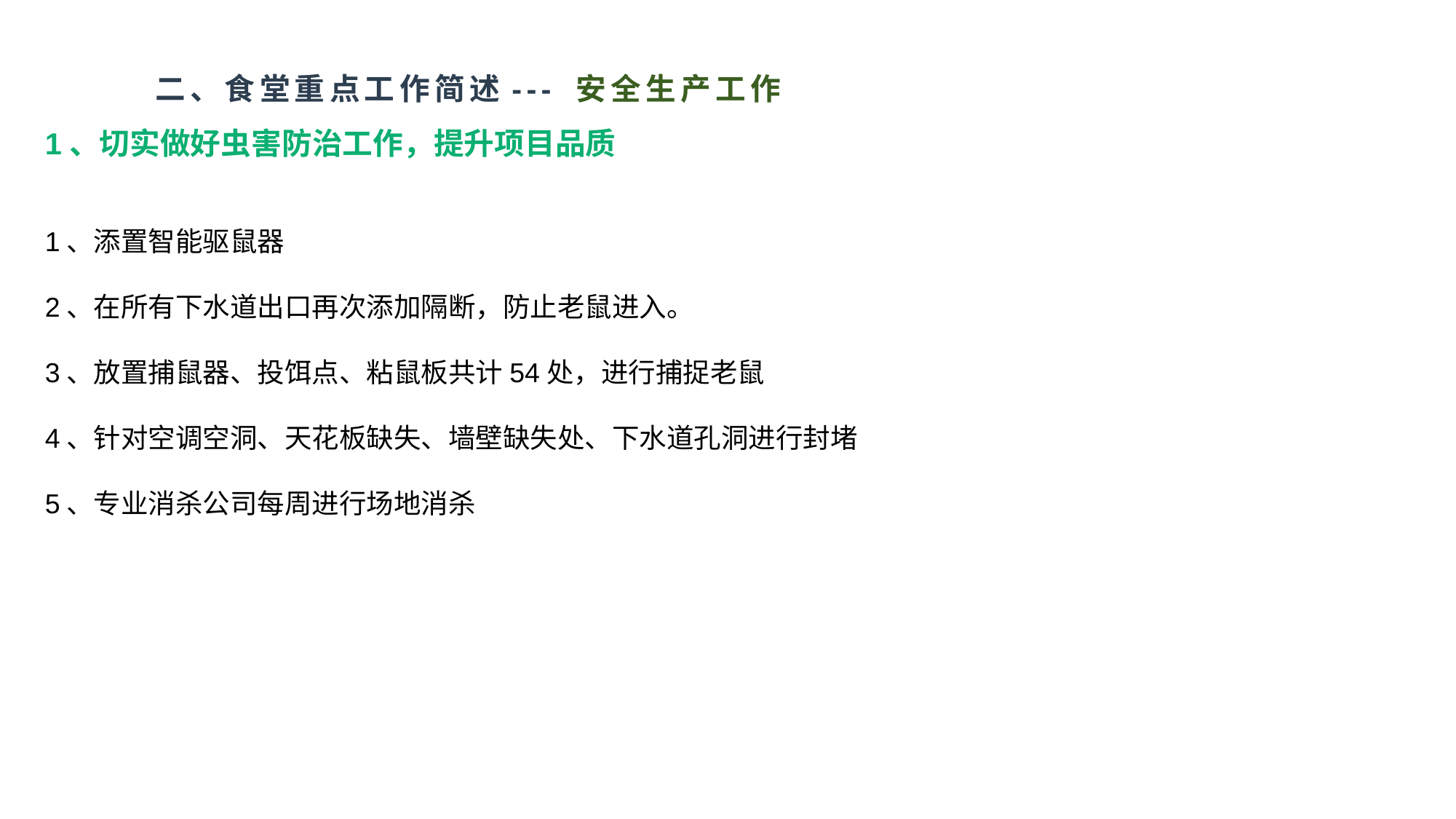

# 二、食堂重点工作简述--- 安全生产工作
1、切实做好虫害防治工作，提升项目品质
1、添置智能驱鼠器
2、在所有下水道出口再次添加隔断，防止老鼠进入。
3、放置捕鼠器、投饵点、粘鼠板共计54处，进行捕捉老鼠
4、针对空调空洞、天花板缺失、墙壁缺失处、下水道孔洞进行封堵
5、专业消杀公司每周进行场地消杀